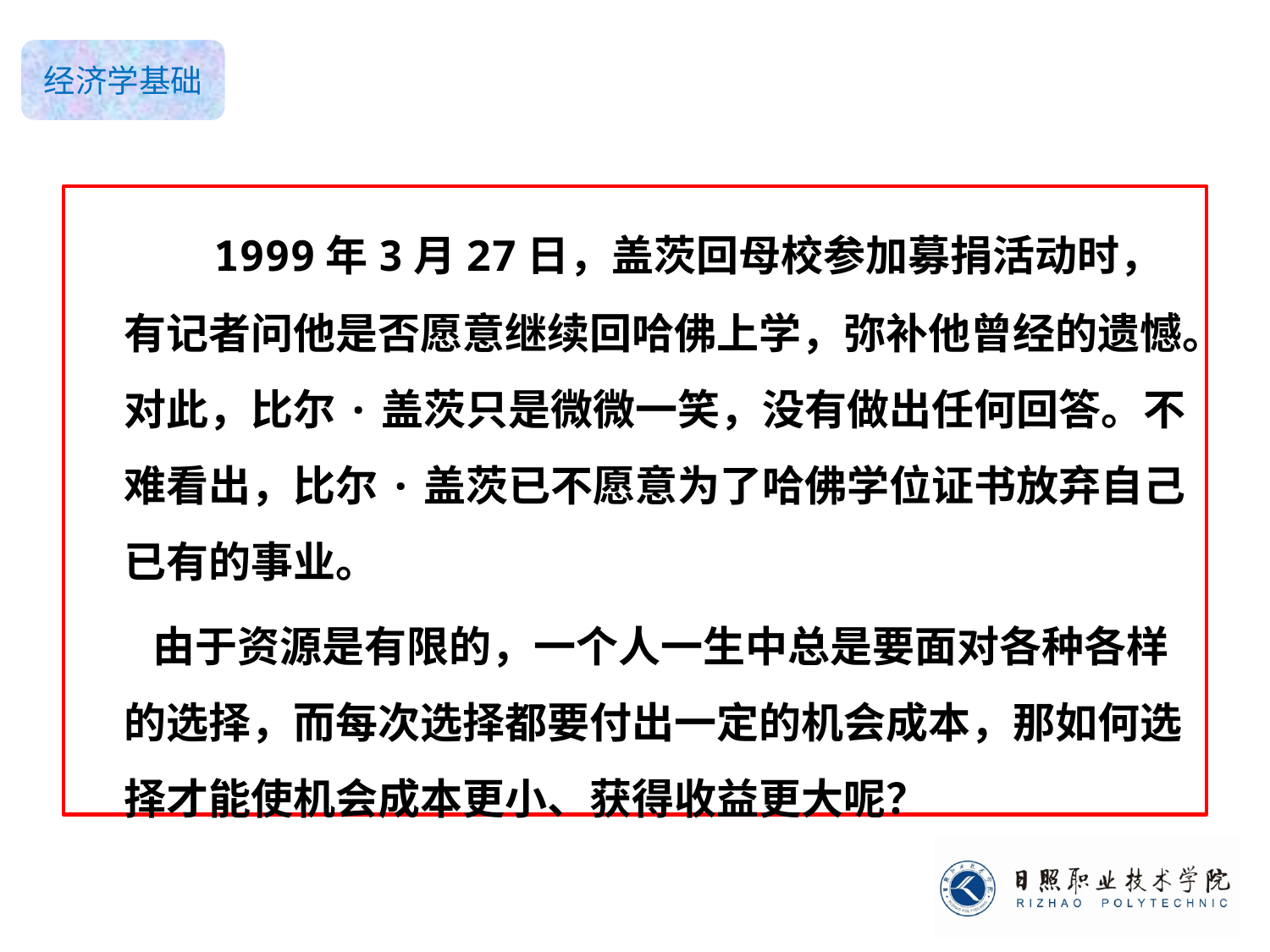

1999年3月27日，盖茨回母校参加募捐活动时，有记者问他是否愿意继续回哈佛上学，弥补他曾经的遗憾。对此，比尔·盖茨只是微微一笑，没有做出任何回答。不难看出，比尔·盖茨已不愿意为了哈佛学位证书放弃自己已有的事业。
       由于资源是有限的，一个人一生中总是要面对各种各样的选择，而每次选择都要付出一定的机会成本，那如何选择才能使机会成本更小、获得收益更大呢？